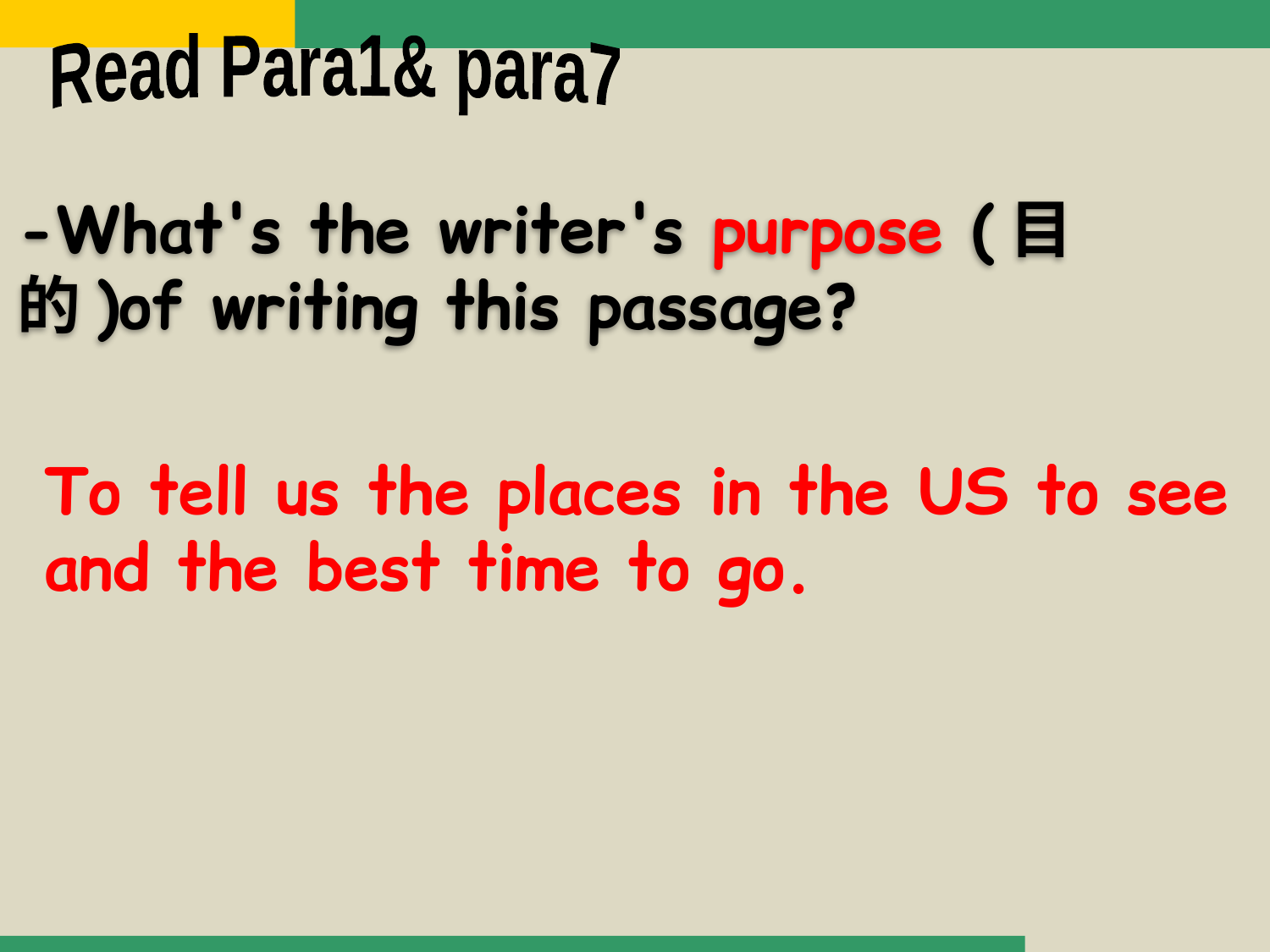

Read Para1& para7
-What's the writer's purpose (目的)of writing this passage?
To tell us the places in the US to see and the best time to go.